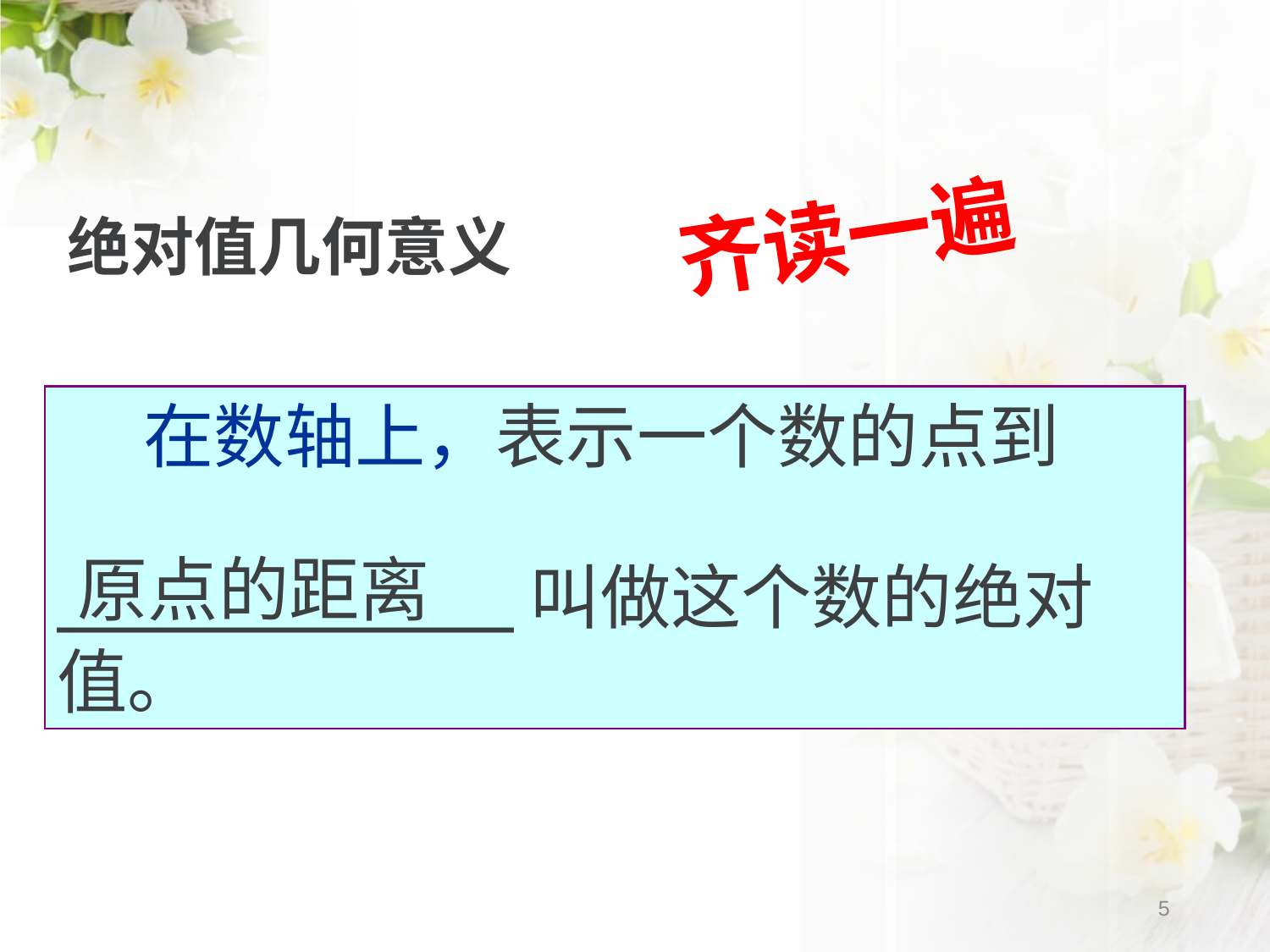

齐读一遍
绝对值几何意义
     在数轴上，表示一个数的点到

____________叫做这个数的绝对值。
原点的距离
5